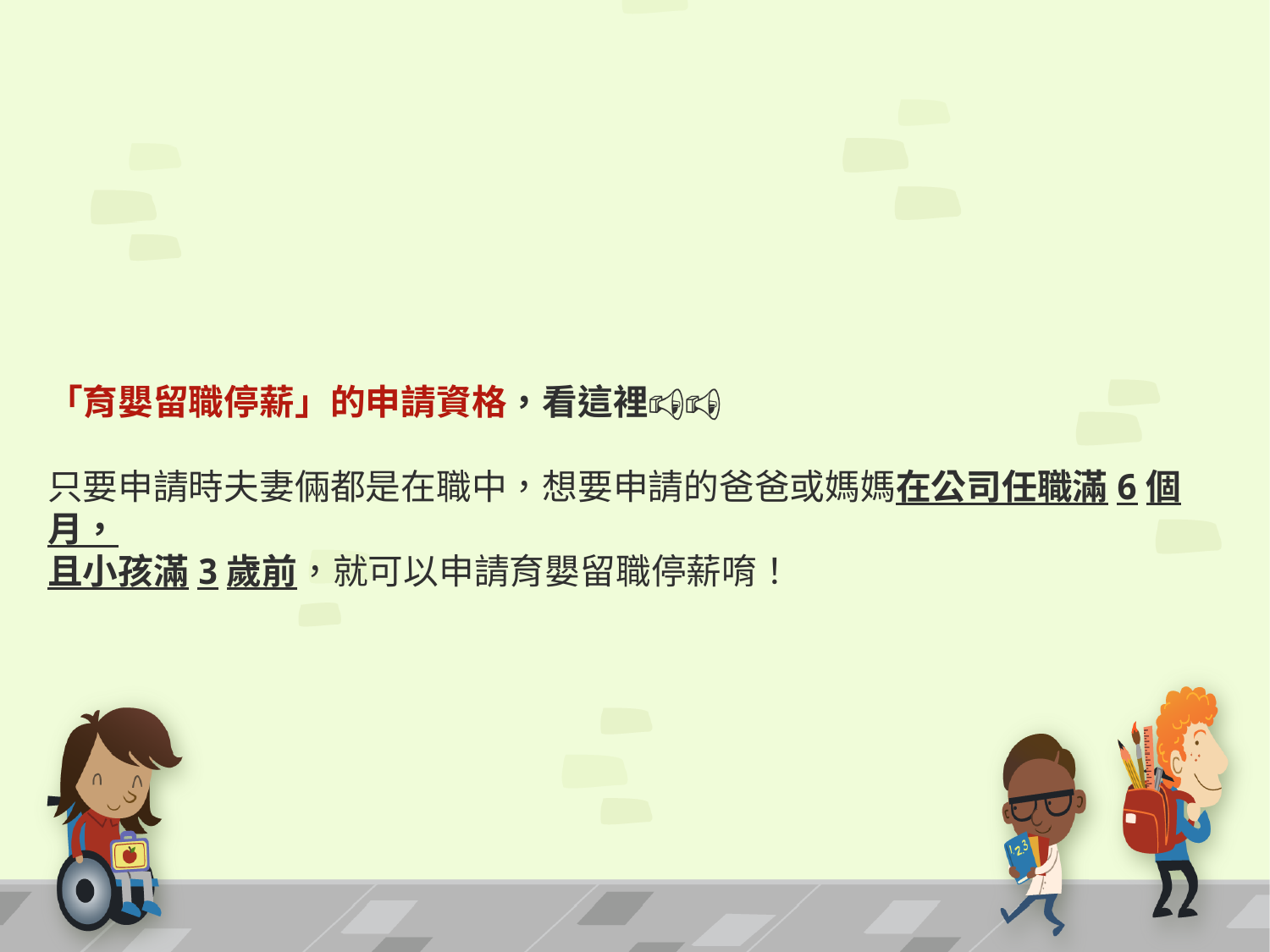

「育嬰留職停薪」的申請資格，看這裡📢📢
只要申請時夫妻倆都是在職中，想要申請的爸爸或媽媽在公司任職滿6個月，
且小孩滿3歲前，就可以申請育嬰留職停薪唷！